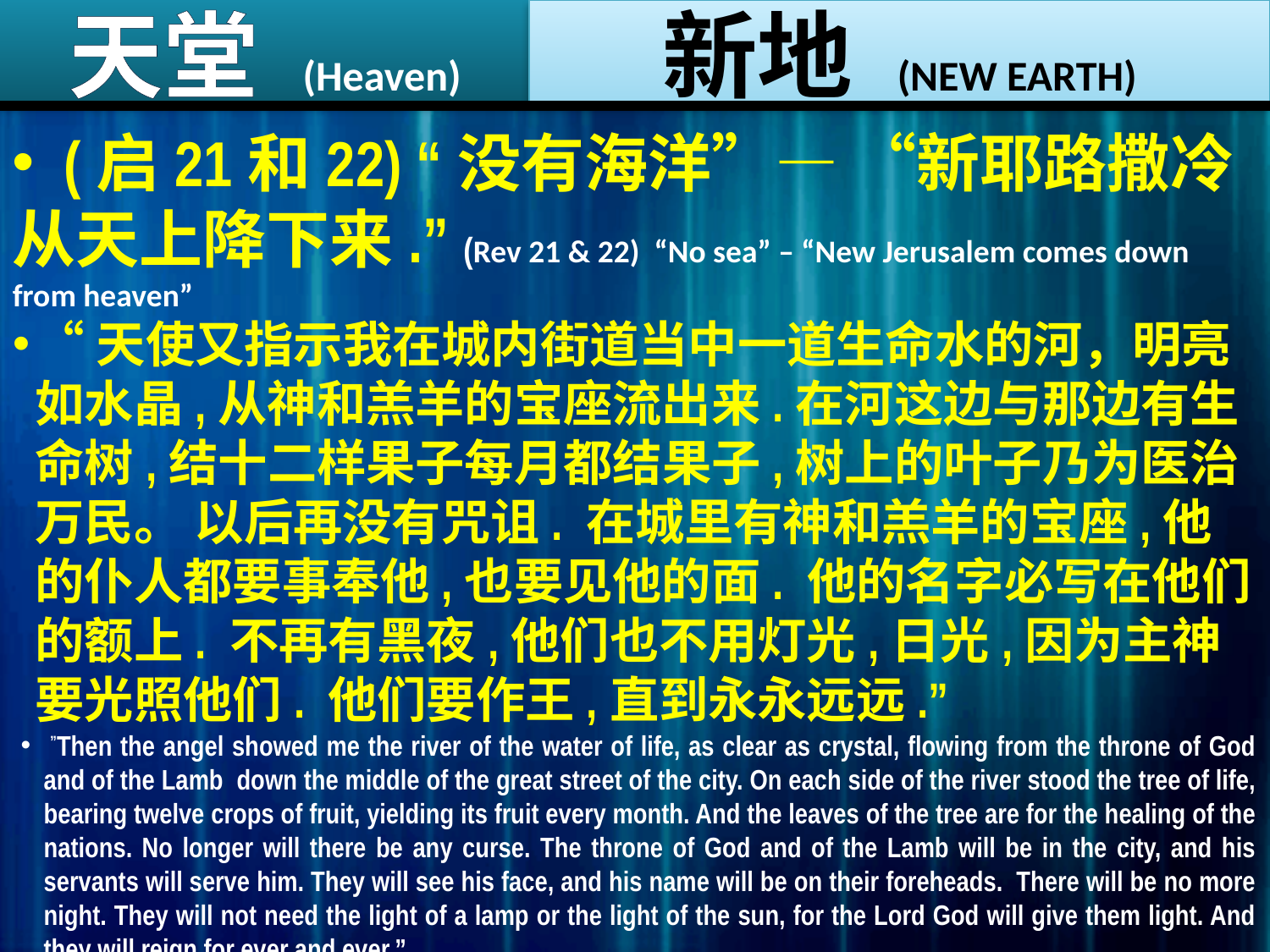

天堂 (Heaven)
新地 (NEW EARTH)
  (启21和22) “没有海洋”— “新耶路撒冷从天上降下来.” (Rev 21 & 22)  “No sea” – “New Jerusalem comes down from heaven”
“天使又指示我在城内街道当中一道生命水的河，明亮如水晶,从神和羔羊的宝座流出来.在河这边与那边有生命树,结十二样果子每月都结果子,树上的叶子乃为医治万民。 以后再没有咒诅. 在城里有神和羔羊的宝座,他的仆人都要事奉他,也要见他的面. 他的名字必写在他们的额上. 不再有黑夜,他们也不用灯光,日光,因为主神要光照他们. 他们要作王,直到永永远远.”
 ”Then the angel showed me the river of the water of life, as clear as crystal, flowing from the throne of God and of the Lamb  down the middle of the great street of the city. On each side of the river stood the tree of life, bearing twelve crops of fruit, yielding its fruit every month. And the leaves of the tree are for the healing of the nations. No longer will there be any curse. The throne of God and of the Lamb will be in the city, and his servants will serve him. They will see his face, and his name will be on their foreheads.  There will be no more night. They will not need the light of a lamp or the light of the sun, for the Lord God will give them light. And they will reign for ever and ever.”